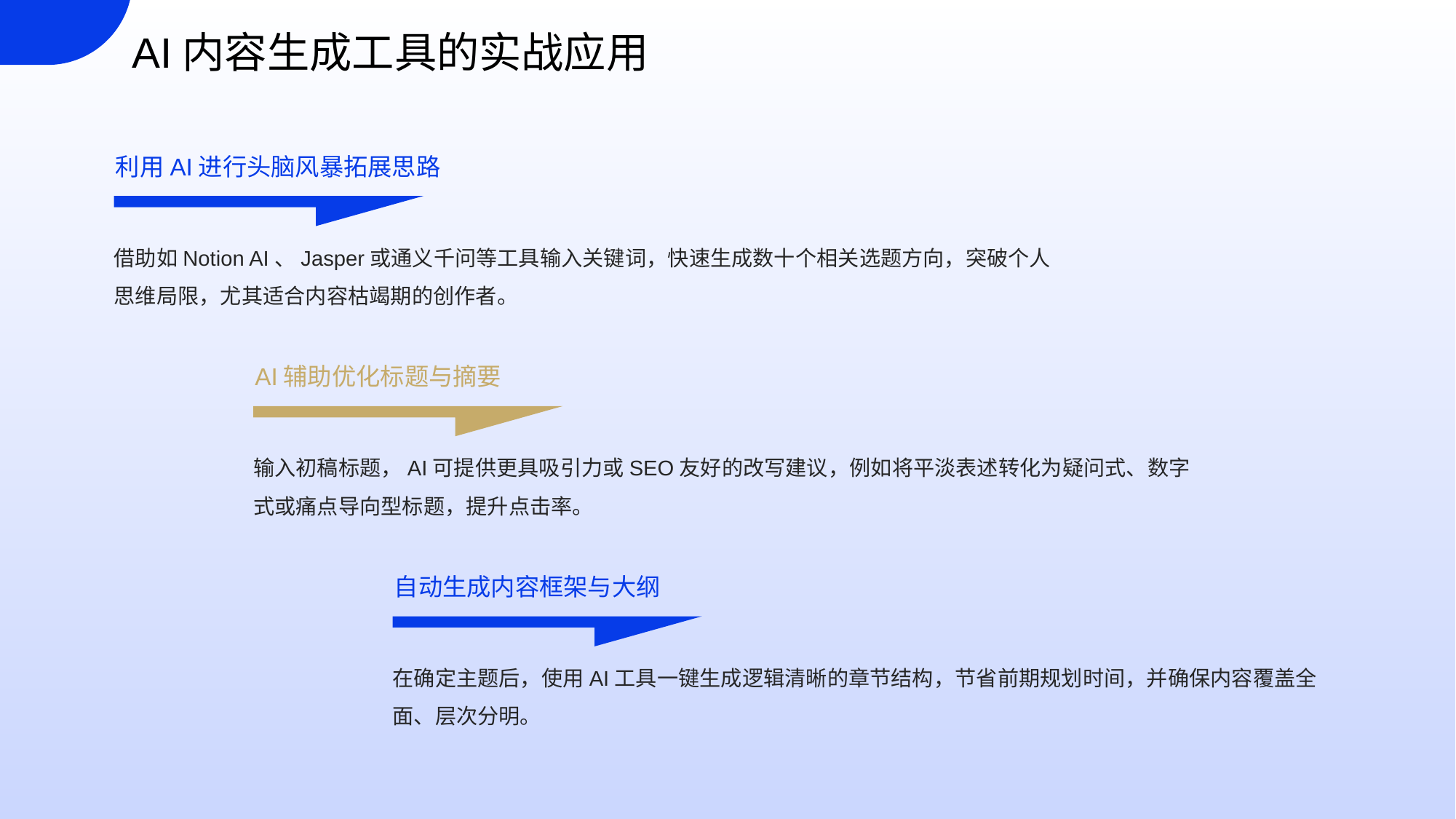

AI内容生成工具的实战应用
利用AI进行头脑风暴拓展思路

借助如Notion AI、Jasper或通义千问等工具输入关键词，快速生成数十个相关选题方向，突破个人思维局限，尤其适合内容枯竭期的创作者。
AI辅助优化标题与摘要

输入初稿标题，AI可提供更具吸引力或SEO友好的改写建议，例如将平淡表述转化为疑问式、数字式或痛点导向型标题，提升点击率。
自动生成内容框架与大纲

在确定主题后，使用AI工具一键生成逻辑清晰的章节结构，节省前期规划时间，并确保内容覆盖全面、层次分明。